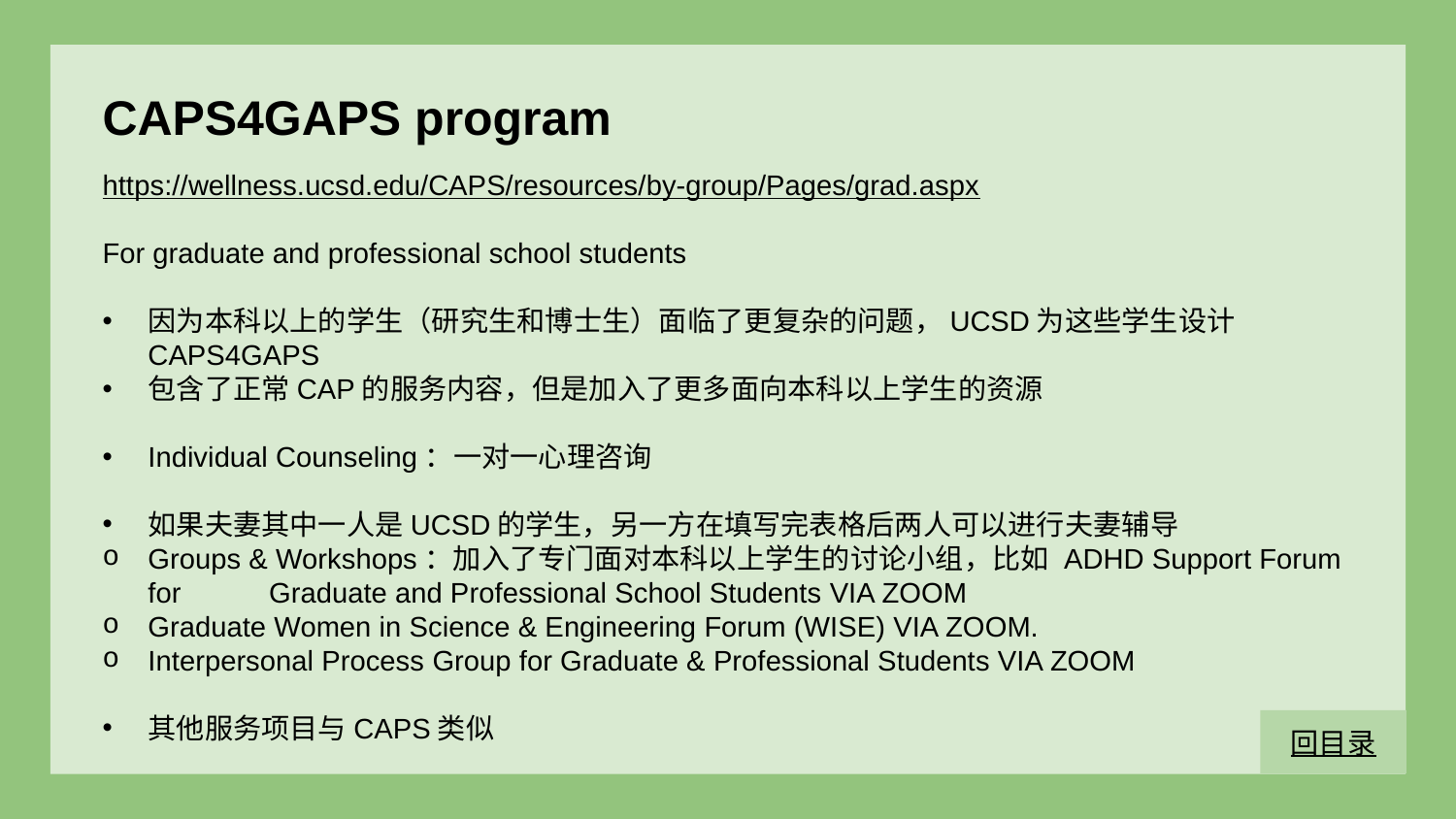

CAPS4GAPS program
https://wellness.ucsd.edu/CAPS/resources/by-group/Pages/grad.aspx

For graduate and professional school students

因为本科以上的学生（研究生和博士生）面临了更复杂的问题，UCSD为这些学生设计 CAPS4GAPS
包含了正常CAP的服务内容，但是加入了更多面向本科以上学生的资源

Individual Counseling：一对一心理咨询

如果夫妻其中一人是UCSD的学生，另一方在填写完表格后两人可以进行夫妻辅导
Groups & Workshops：加入了专门面对本科以上学生的讨论小组，比如 ADHD Support Forum for           Graduate and Professional School Students VIA ZOOM
Graduate Women in Science & Engineering Forum (WISE) VIA ZOOM.
Interpersonal Process Group for Graduate & Professional Students VIA ZOOM

其他服务项目与CAPS类似

回目录